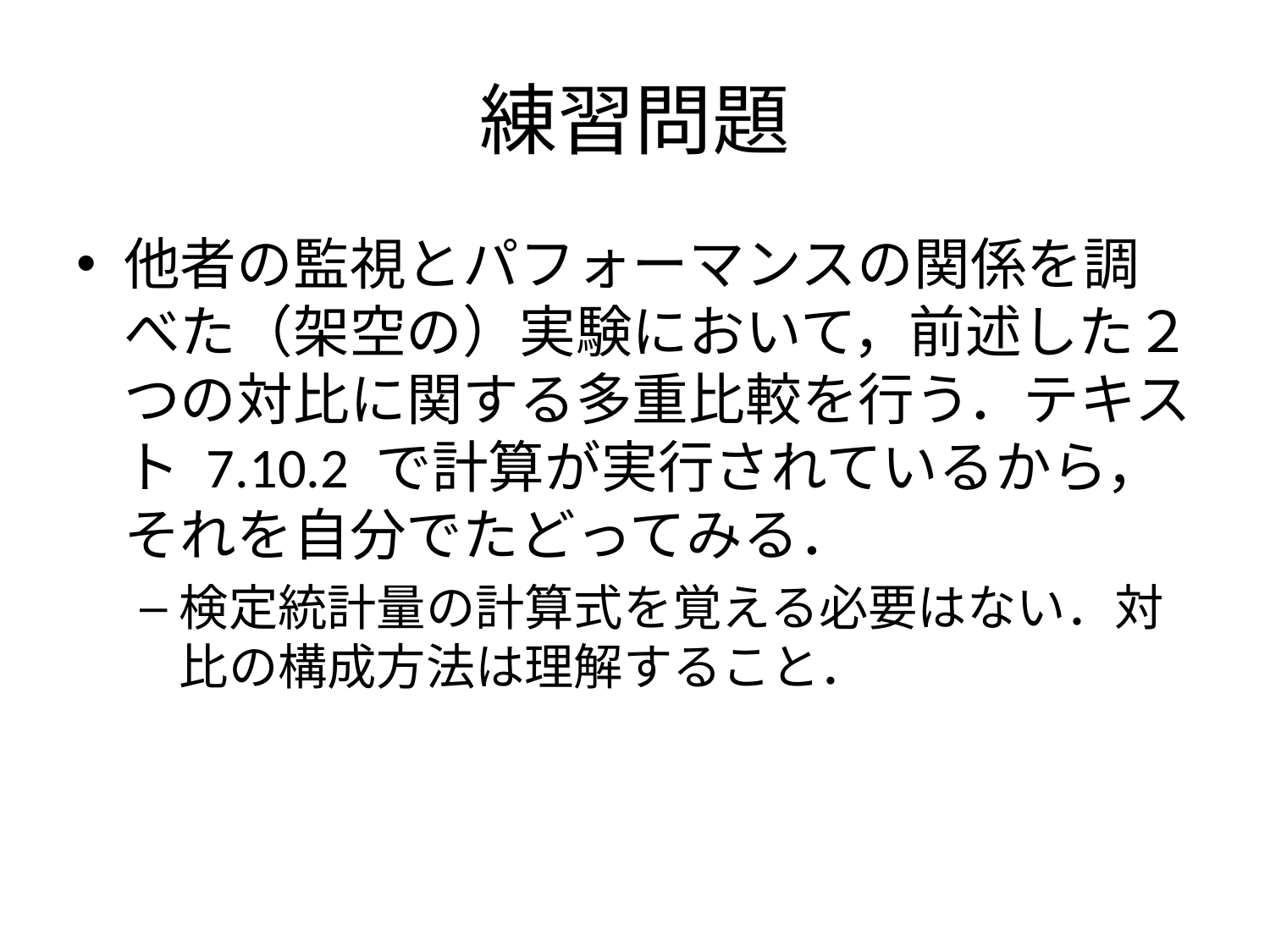

# 練習問題
他者の監視とパフォーマンスの関係を調べた（架空の）実験において，前述した２つの対比に関する多重比較を行う．テキスト 7.10.2 で計算が実行されているから，それを自分でたどってみる．
検定統計量の計算式を覚える必要はない．対比の構成方法は理解すること．